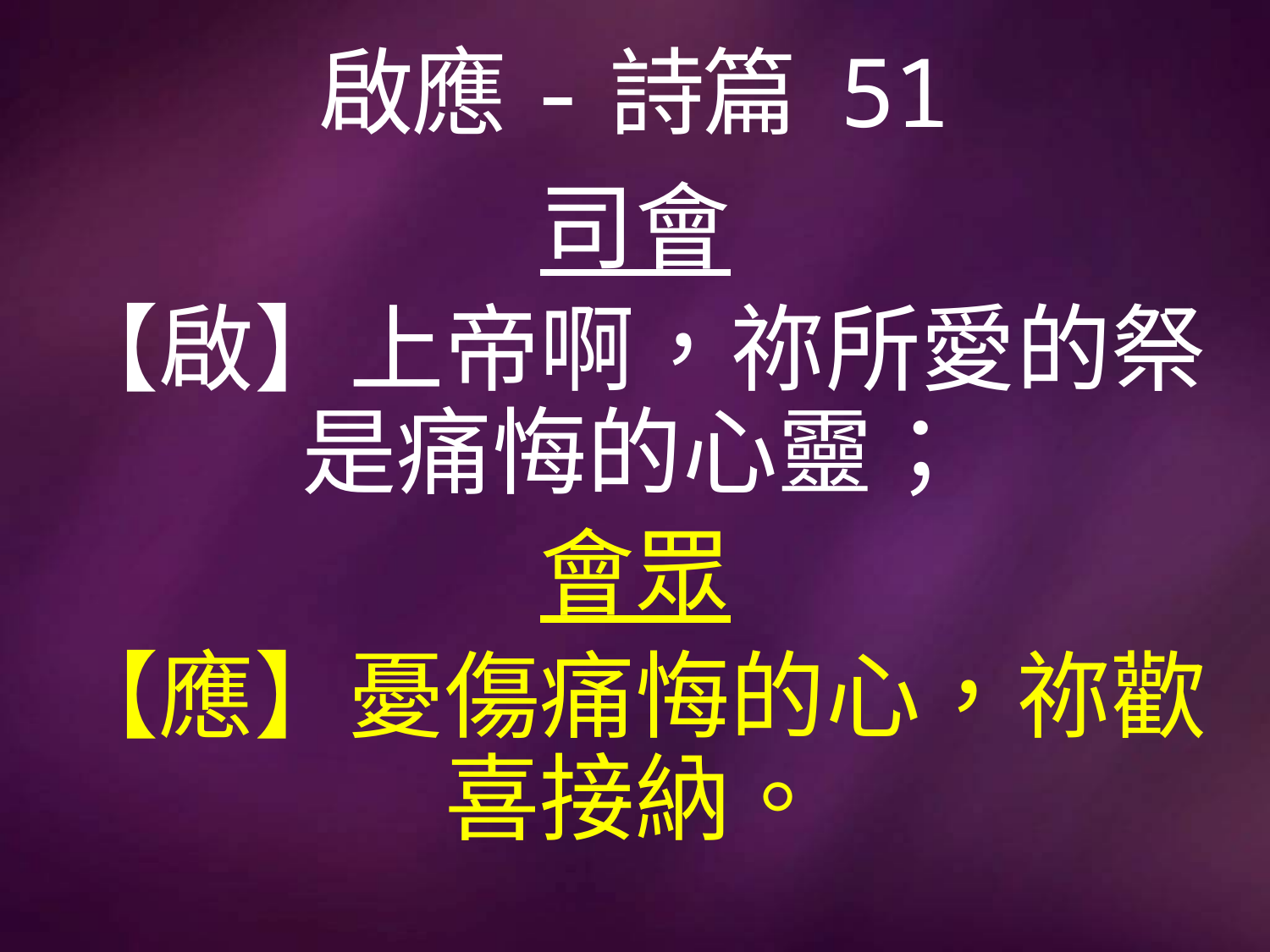

# 啟應-詩篇 51
司會
【啟】上帝啊，祢所愛的祭是痛悔的心靈；
會眾
【應】憂傷痛悔的心，祢歡喜接納。